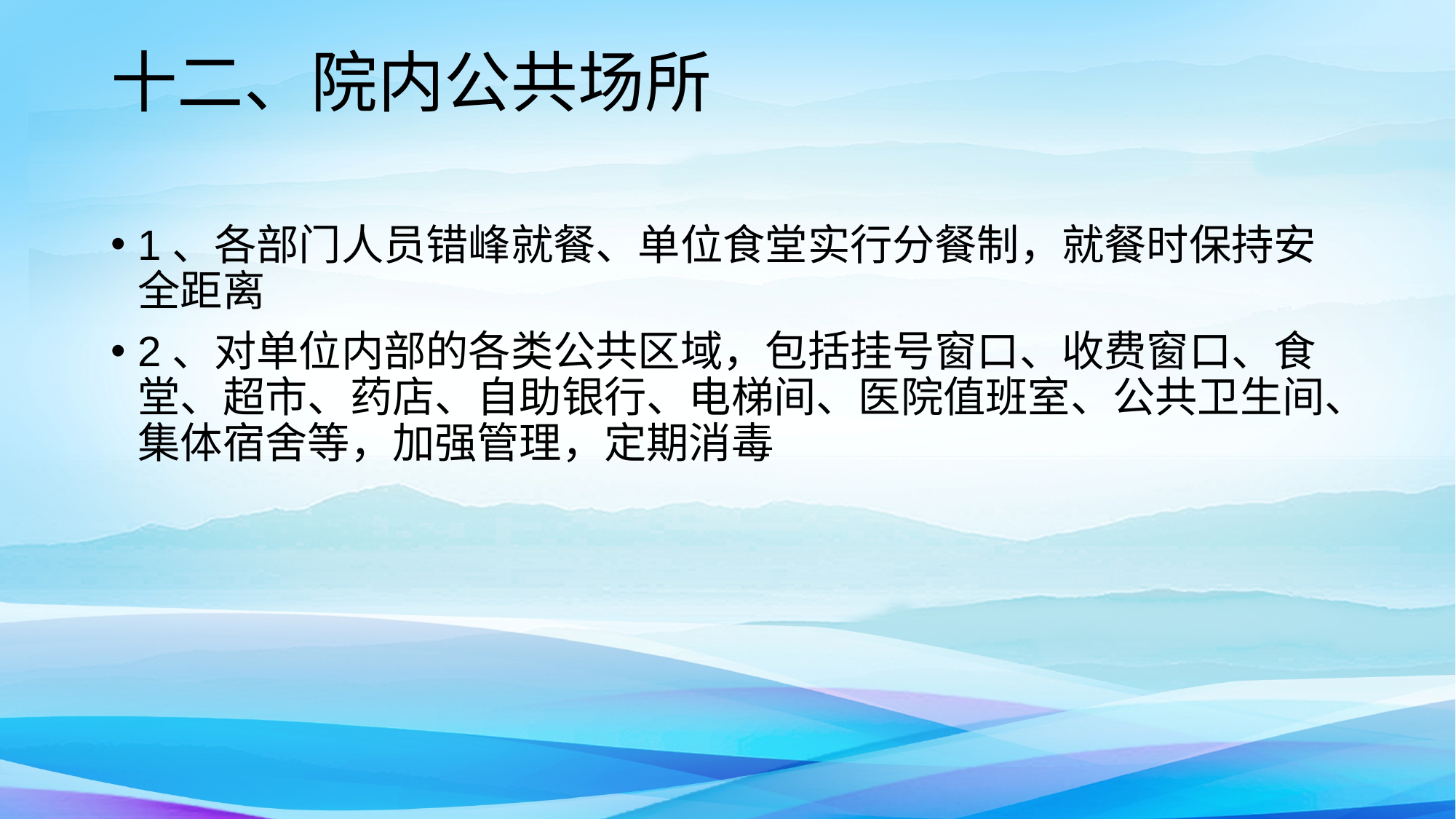

# 十二、院内公共场所
1、各部门人员错峰就餐、单位食堂实行分餐制，就餐时保持安全距离
2、对单位内部的各类公共区域，包括挂号窗口、收费窗口、食堂、超市、药店、自助银行、电梯间、医院值班室、公共卫生间、集体宿舍等，加强管理，定期消毒